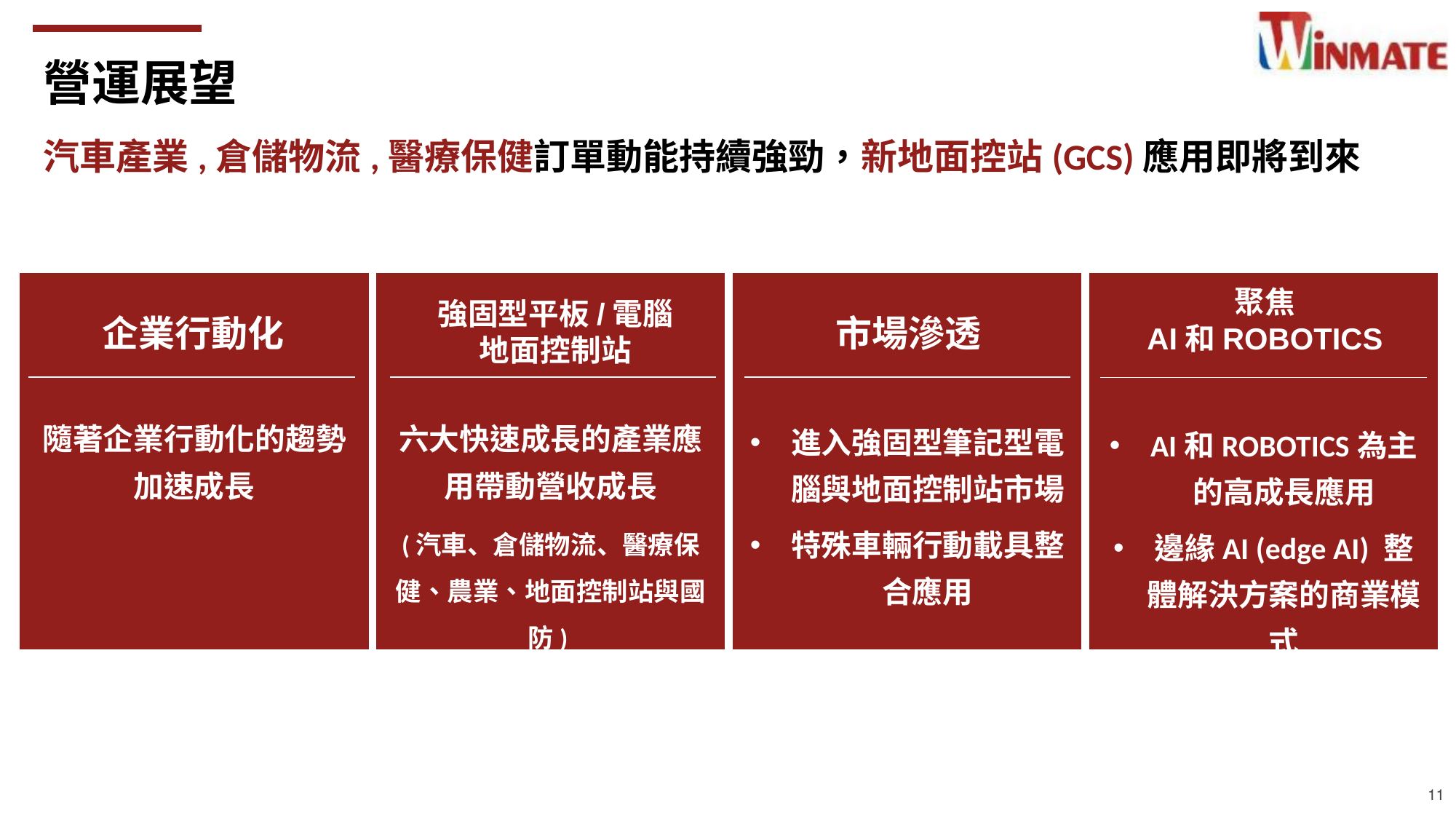

營運展望
汽車產業,倉儲物流,醫療保健訂單動能持續強勁，新地面控站(GCS)應用即將到來

聚焦
AI和ROBOTICS
強固型平板/電腦
地面控制站
企業行動化
市場滲透
隨著企業行動化的趨勢加速成長
六大快速成長的產業應用帶動營收成長
(汽車、倉儲物流、醫療保健、農業、地面控制站與國防)
進入強固型筆記型電腦與地面控制站市場
特殊車輛行動載具整合應用
AI和ROBOTICS為主的高成長應用
邊緣AI (edge AI) 整體解決方案的商業模式
11